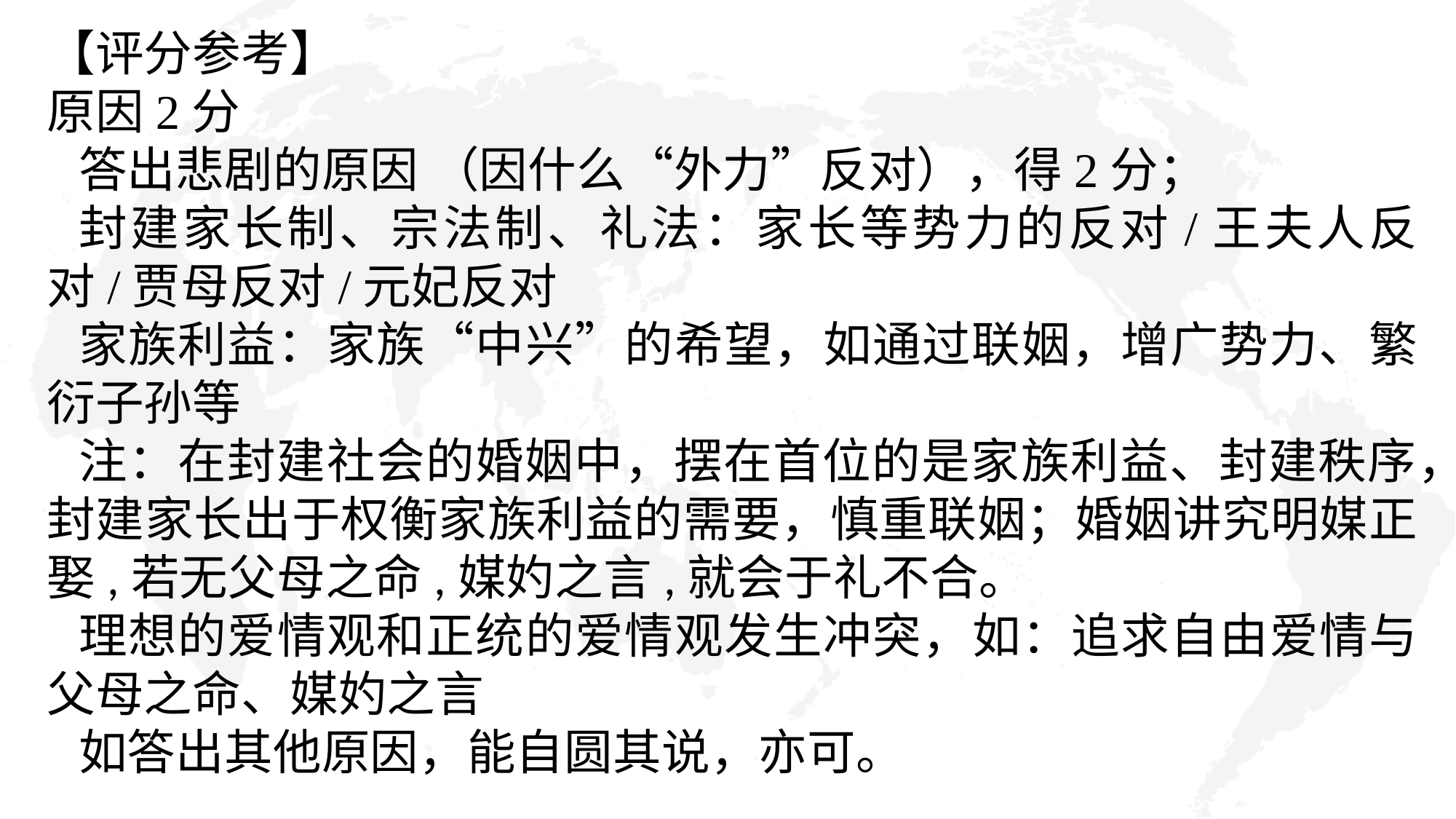

【评分参考】
原因2分
答出悲剧的原因 （因什么“外力”反对），得2分；
封建家长制、宗法制、礼法：家长等势力的反对/王夫人反对/贾母反对/元妃反对
家族利益：家族“中兴”的希望，如通过联姻，增广势力、繁衍子孙等
注：在封建社会的婚姻中，摆在首位的是家族利益、封建秩序，封建家长出于权衡家族利益的需要，慎重联姻；婚姻讲究明媒正娶,若无父母之命,媒妁之言,就会于礼不合。
理想的爱情观和正统的爱情观发生冲突，如：追求自由爱情与父母之命、媒妁之言
如答出其他原因，能自圆其说，亦可。